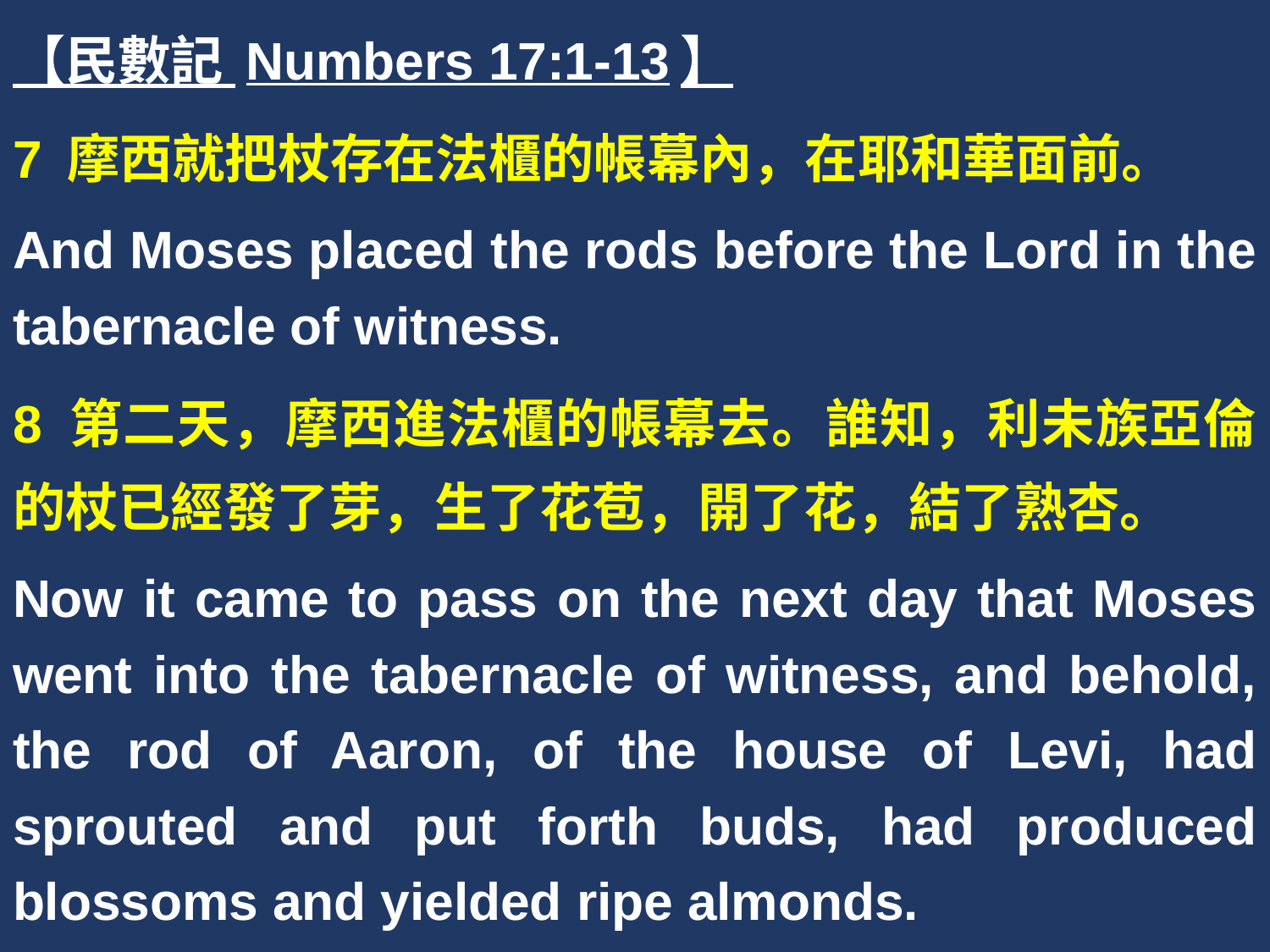

【民數記 Numbers 17:1-13】
7 摩西就把杖存在法櫃的帳幕內，在耶和華面前。
And Moses placed the rods before the Lord in the tabernacle of witness.
8 第二天，摩西進法櫃的帳幕去。誰知，利未族亞倫的杖已經發了芽，生了花苞，開了花，結了熟杏。
Now it came to pass on the next day that Moses went into the tabernacle of witness, and behold, the rod of Aaron, of the house of Levi, had sprouted and put forth buds, had produced blossoms and yielded ripe almonds.